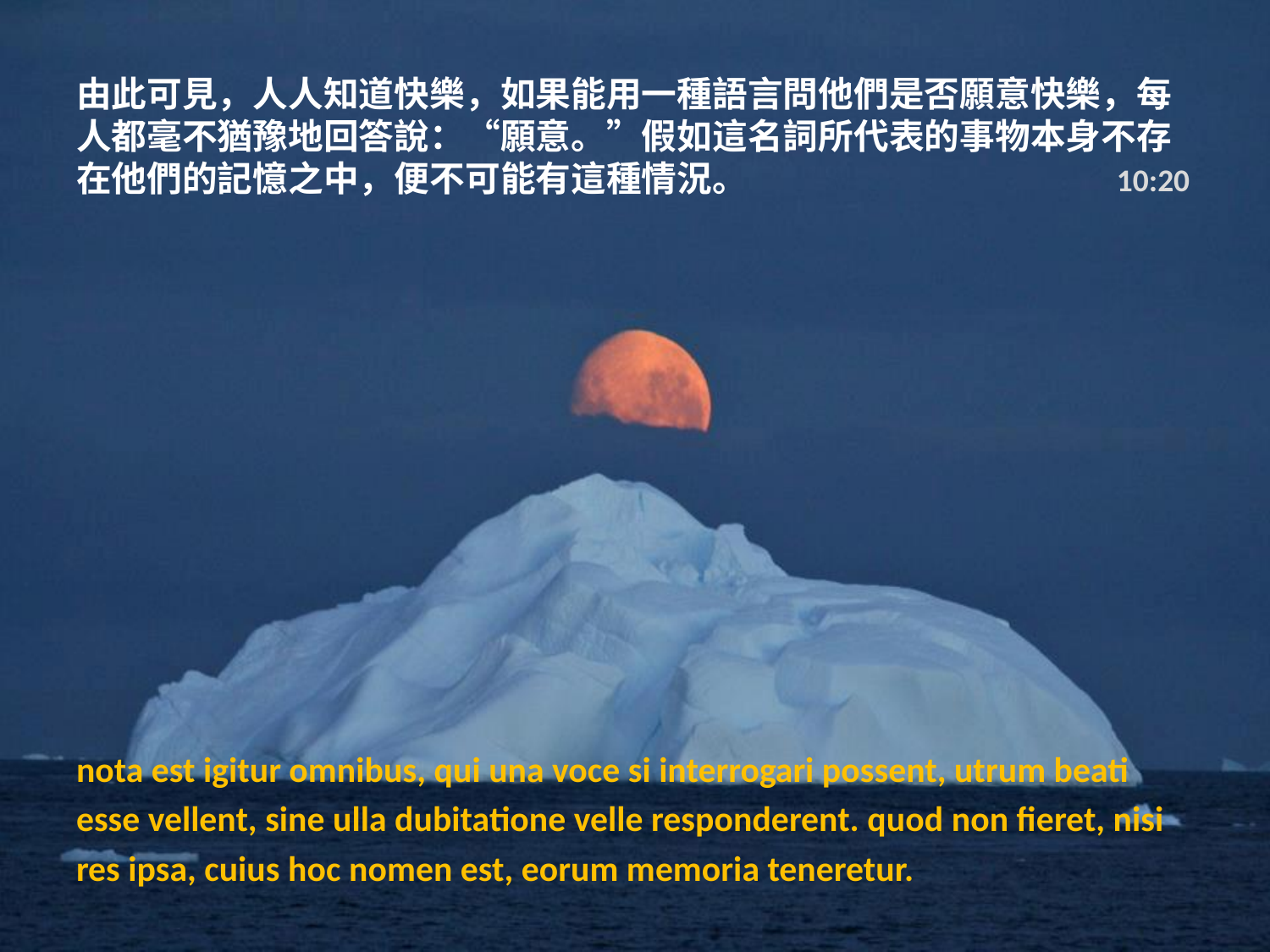

# 由此可見，人人知道快樂，如果能用一種語言問他們是否願意快樂，每人都毫不猶豫地回答說：“願意。”假如這名詞所代表的事物本身不存在他們的記憶之中，便不可能有這種情況。    		 	  10:20
nota est igitur omnibus, qui una voce si interrogari possent, utrum beati
esse vellent, sine ulla dubitatione velle responderent. quod non fieret, nisi
res ipsa, cuius hoc nomen est, eorum memoria teneretur.